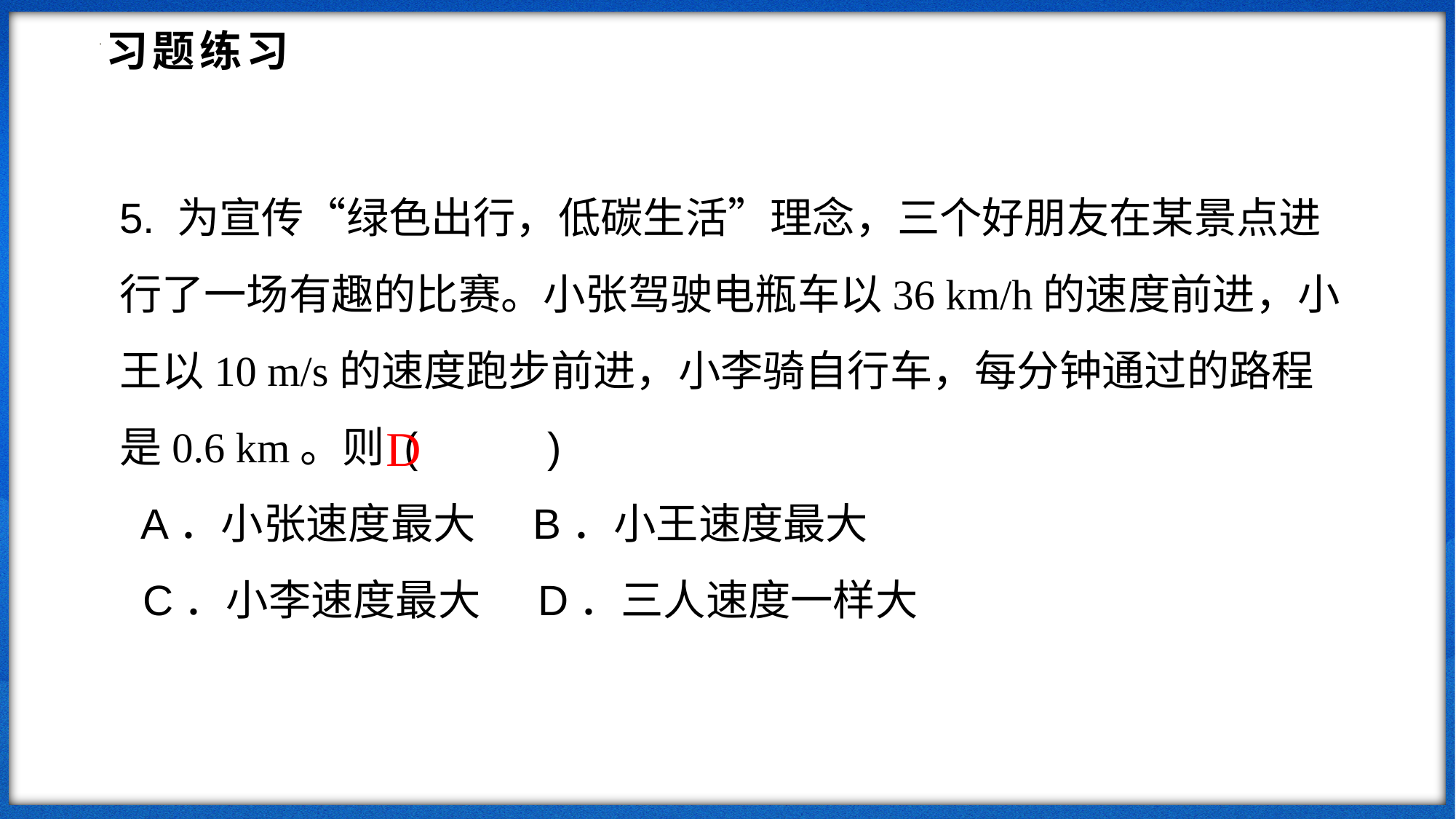

习题练习
5. 为宣传“绿色出行，低碳生活”理念，三个好朋友在某景点进行了一场有趣的比赛。小张驾驶电瓶车以36 km/h的速度前进，小王以10 m/s的速度跑步前进，小李骑自行车，每分钟通过的路程是0.6 km。则 (  　　)
  A．小张速度最大     B．小王速度最大
  C．小李速度最大     D．三人速度一样大
D